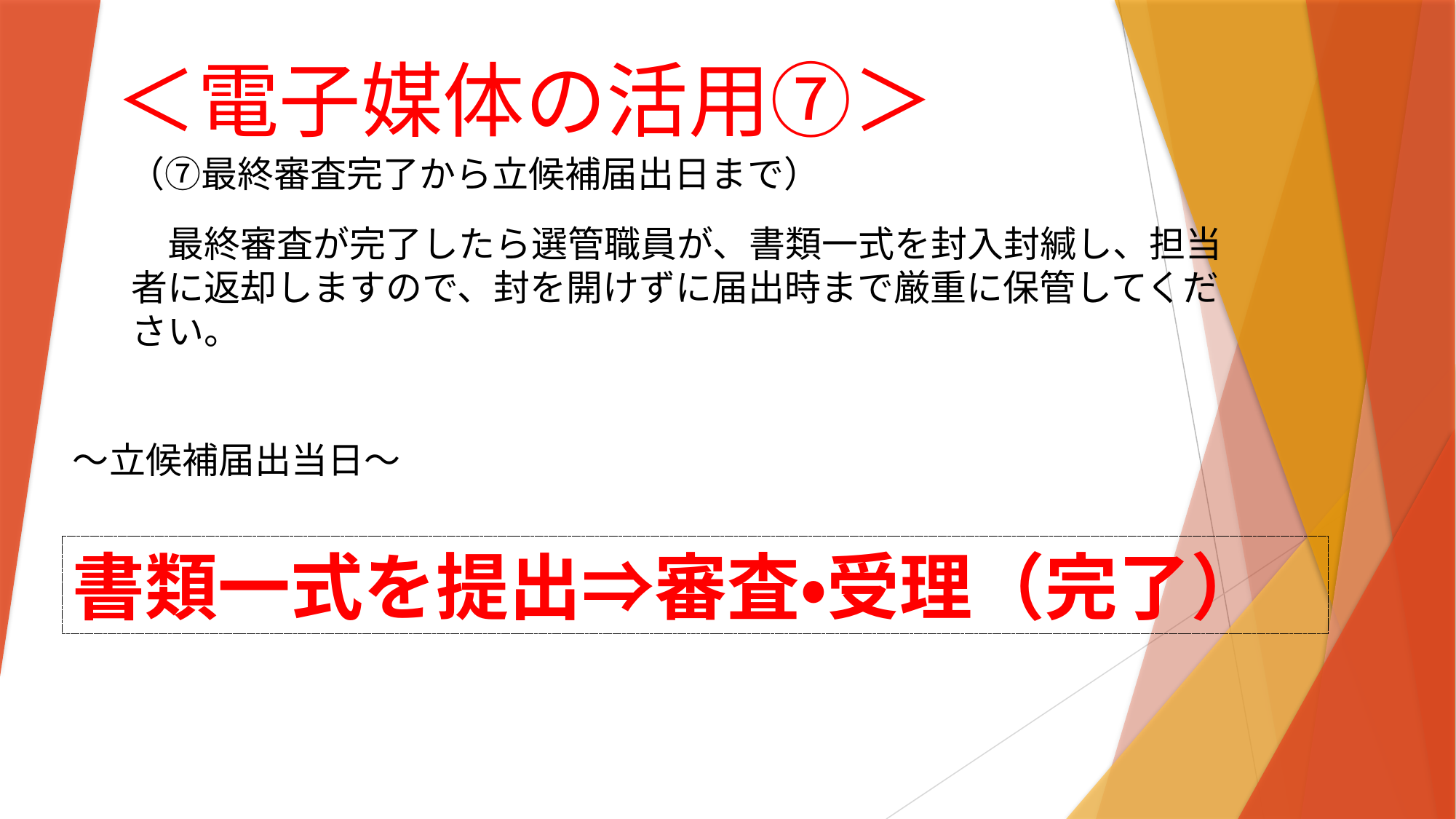

# ＜電子媒体の活用⑦＞
（⑦最終審査完了から立候補届出日まで）
　最終審査が完了したら選管職員が、書類一式を封入封緘し、担当者に返却しますので、封を開けずに届出時まで厳重に保管してください。
～立候補届出当日～
書類一式を提出⇒審査・受理（完了）